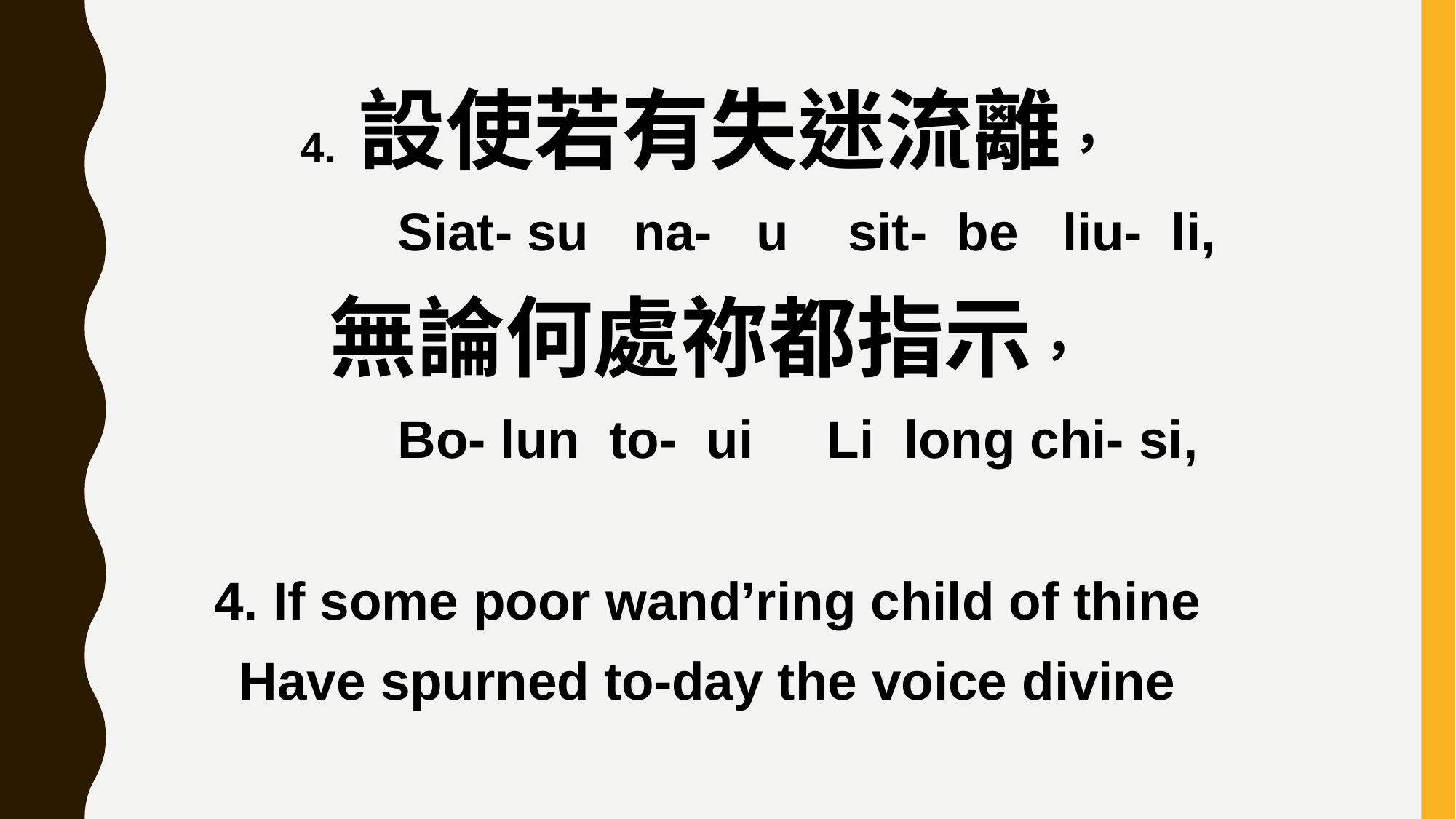

4. 設使若有失迷流離，
                Siat- su   na-   u    sit-  be   liu-  li,
無論何處祢都指示，
                Bo- lun  to-  ui     Li  long chi- si,

4. If some poor wand’ring child of thine
Have spurned to-day the voice divine